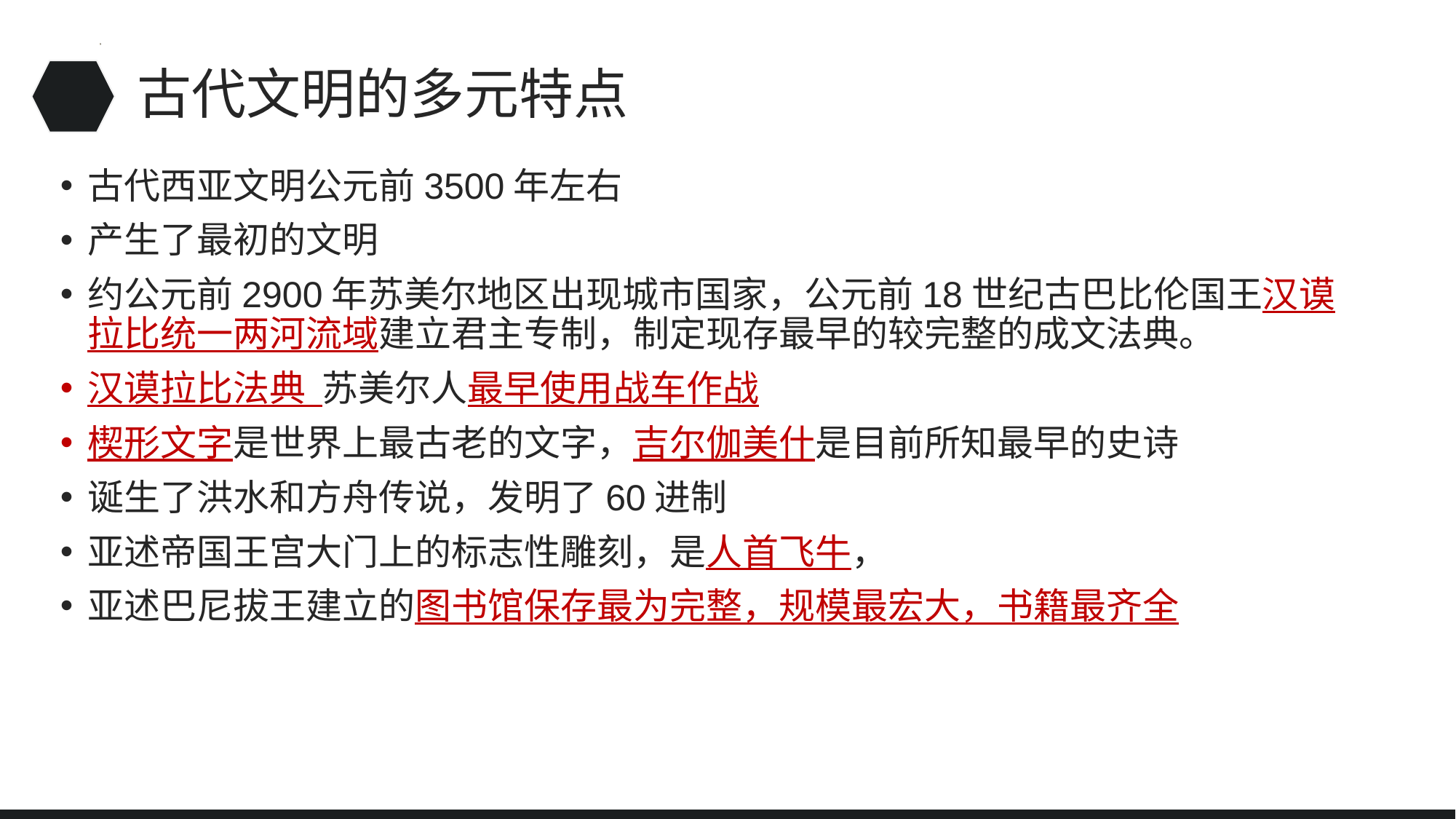

# 古代文明的多元特点
古代西亚文明公元前3500年左右
产生了最初的文明
约公元前2900年苏美尔地区出现城市国家，公元前18世纪古巴比伦国王汉谟拉比统一两河流域建立君主专制，制定现存最早的较完整的成文法典。
汉谟拉比法典  苏美尔人最早使用战车作战
楔形文字是世界上最古老的文字，吉尔伽美什是目前所知最早的史诗
诞生了洪水和方舟传说，发明了60进制
亚述帝国王宫大门上的标志性雕刻，是人首飞牛，
亚述巴尼拔王建立的图书馆保存最为完整，规模最宏大，书籍最齐全